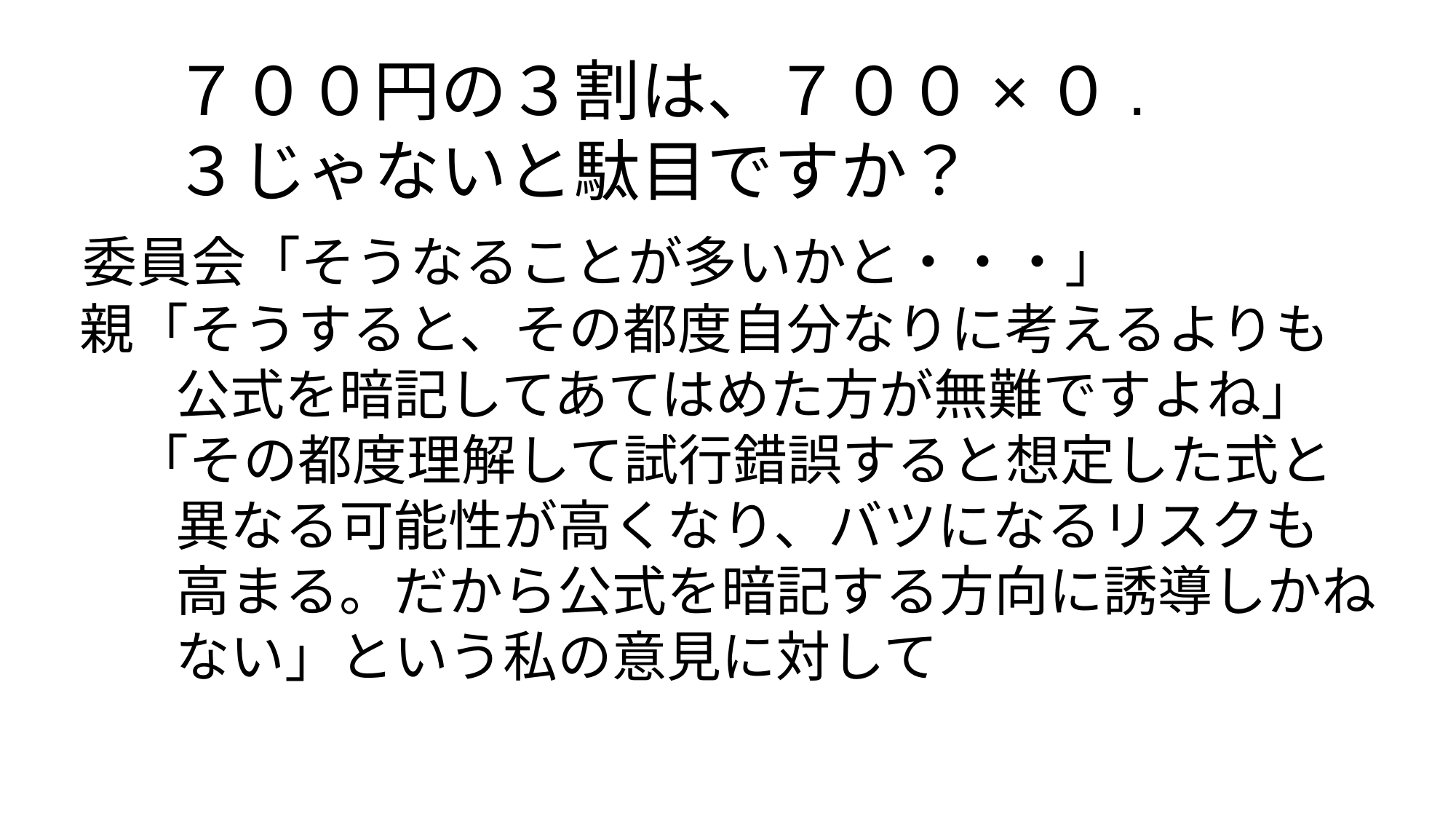

７００円の３割は、７００×０.３じゃないと駄目ですか？
 委員会「そうなることが多いかと・・・」
 親「そうすると、その都度自分なりに考えるよりも
　　 公式を暗記してあてはめた方が無難ですよね」
 　「その都度理解して試行錯誤すると想定した式と
　　 異なる可能性が高くなり、バツになるリスクも
　　 高まる。だから公式を暗記する方向に誘導しかね
　　 ない」という私の意見に対して